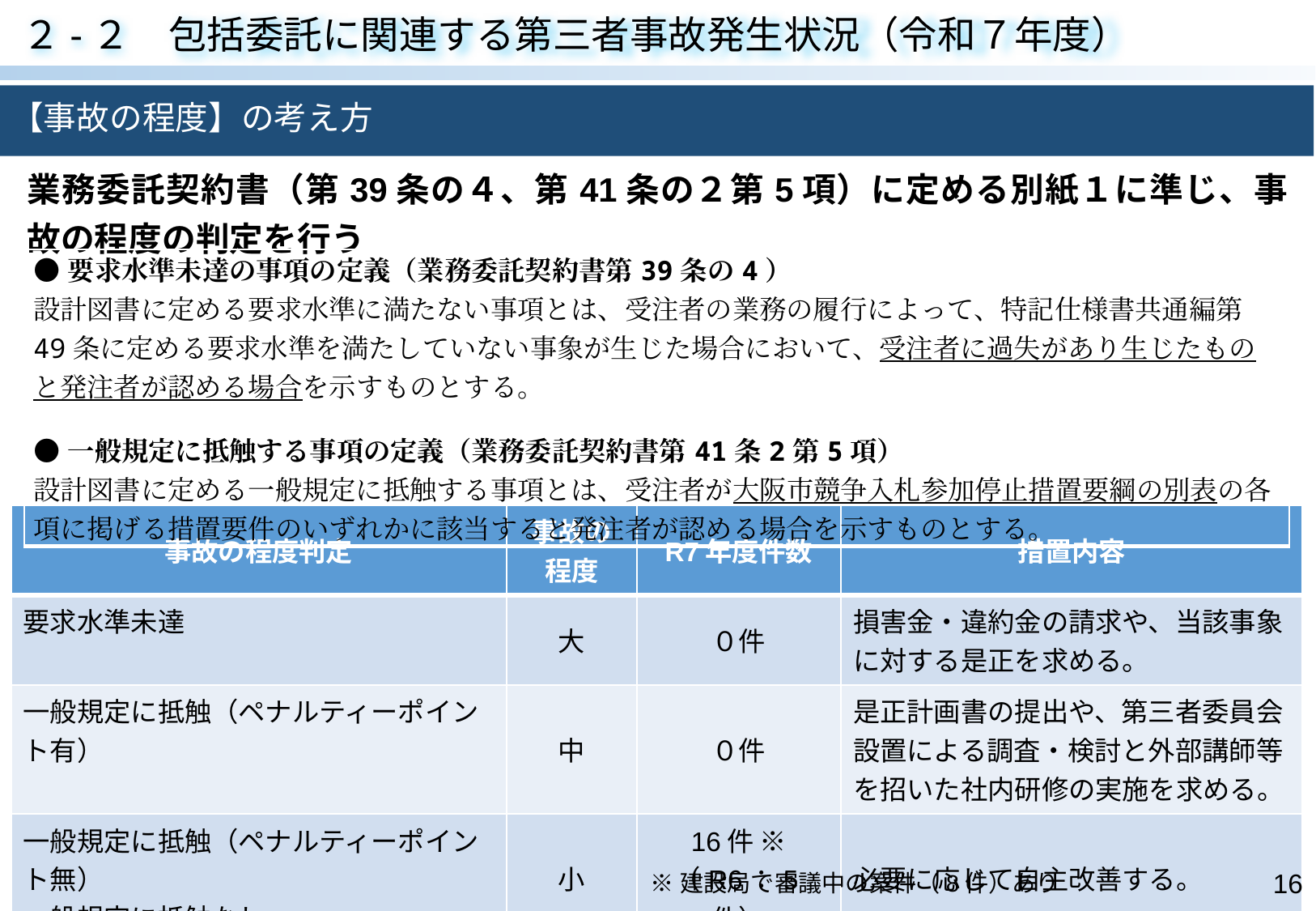

２-２　包括委託に関連する第三者事故発生状況（令和７年度）
【事故の程度】の考え方
| 業務委託契約書（第39条の４、第41条の２第5項）に定める別紙１に準じ、事故の程度の判定を行う |
| --- |
| ●要求水準未達の事項の定義（業務委託契約書第39条の4） 設計図書に定める要求水準に満たない事項とは、受注者の業務の履行によって、特記仕様書共通編第49条に定める要求水準を満たしていない事象が生じた場合において、受注者に過失があり生じたものと発注者が認める場合を示すものとする。   ●一般規定に抵触する事項の定義（業務委託契約書第41条2第5項） 設計図書に定める一般規定に抵触する事項とは、受注者が大阪市競争入札参加停止措置要綱の別表の各項に掲げる措置要件のいずれかに該当すると発注者が認める場合を示すものとする。 |
| --- |
| 事故の程度判定 | 事故の 程度 | R7年度件数 | 措置内容 |
| --- | --- | --- | --- |
| 要求水準未達 | 大 | ０件 | 損害金・違約金の請求や、当該事象に対する是正を求める。 |
| 一般規定に抵触（ペナルティーポイント有） | 中 | ０件 | 是正計画書の提出や、第三者委員会設置による調査・検討と外部講師等を招いた社内研修の実施を求める。 |
| 一般規定に抵触（ペナルティーポイント無） 一般規定に抵触なし | 小 | 16件 ※ （R6：5件） | 必要に応じて自主改善する。 |
16
※建設局で審議中の案件（8件）あり